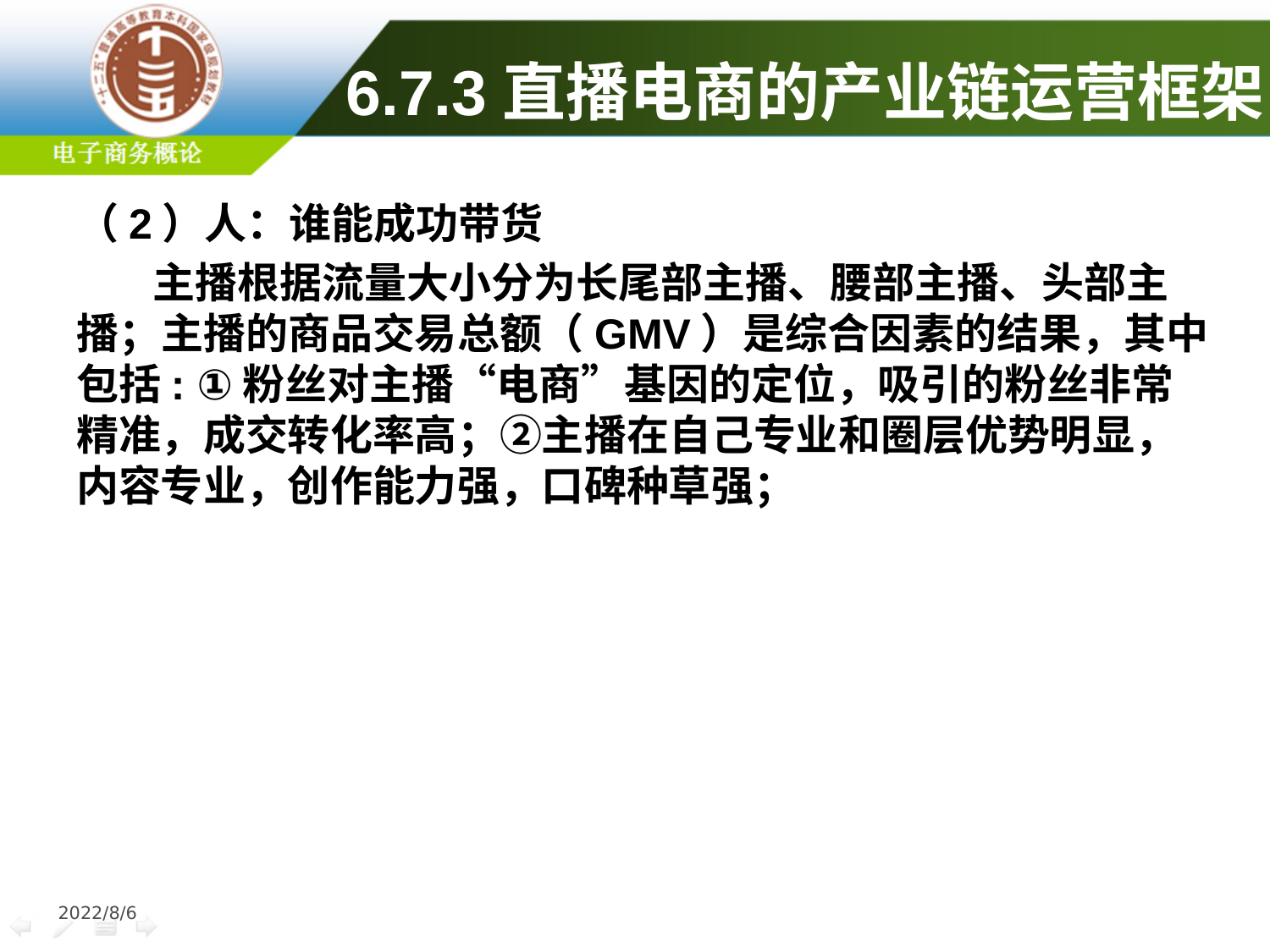

# 6.7.3直播电商的产业链运营框架
（2）人：谁能成功带货
       主播根据流量大小分为长尾部主播、腰部主播、头部主播；主播的商品交易总额（GMV）是综合因素的结果，其中包括: ①粉丝对主播“电商”基因的定位，吸引的粉丝非常精准，成交转化率高；②主播在自己专业和圈层优势明显，内容专业，创作能力强，口碑种草强；
2022/8/6